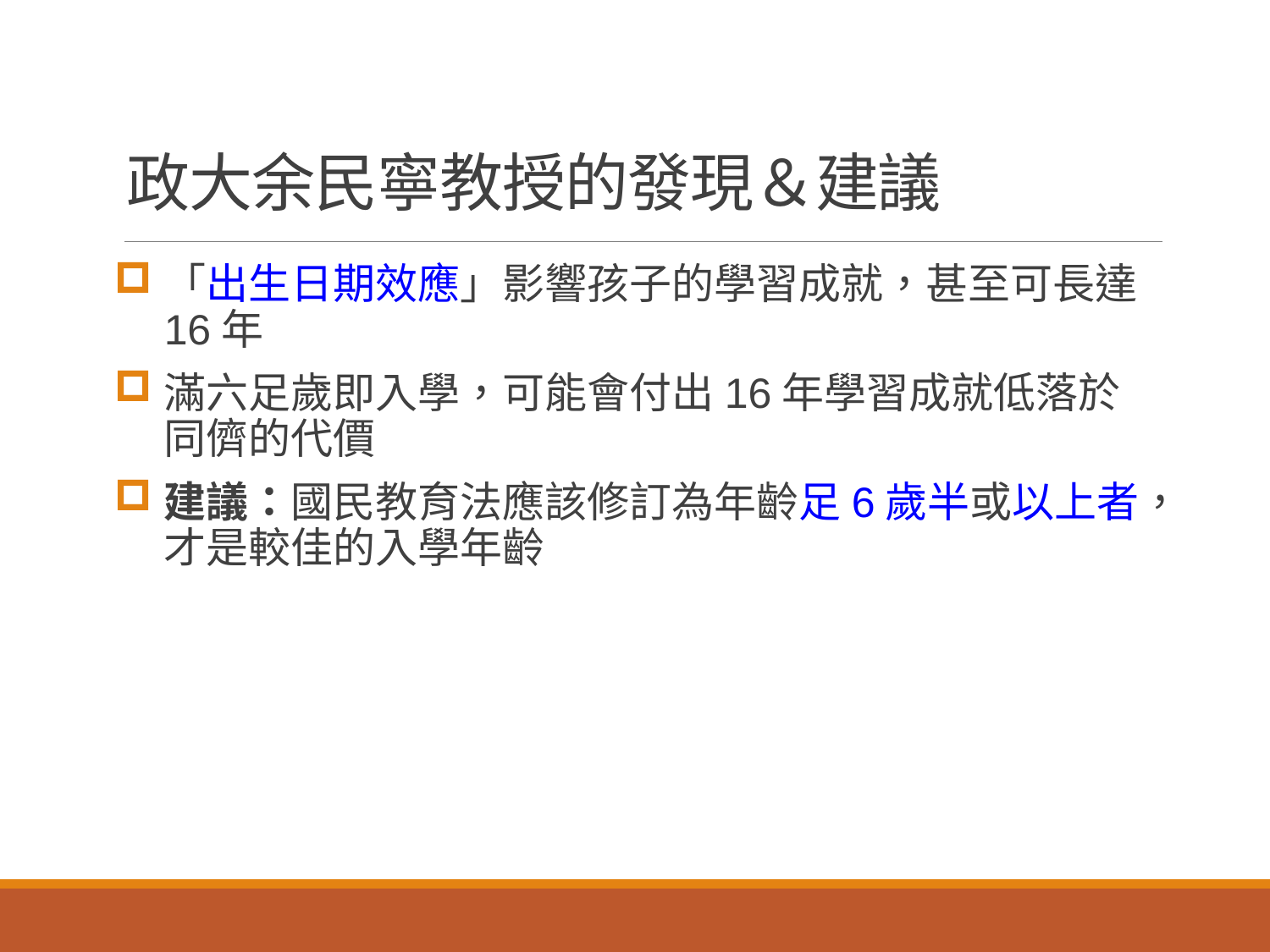

# 政大余民寧教授的發現＆建議
「出生日期效應」影響孩子的學習成就，甚至可長達16年
滿六足歲即入學，可能會付出16年學習成就低落於同儕的代價
建議：國民教育法應該修訂為年齡足6歲半或以上者，才是較佳的入學年齡